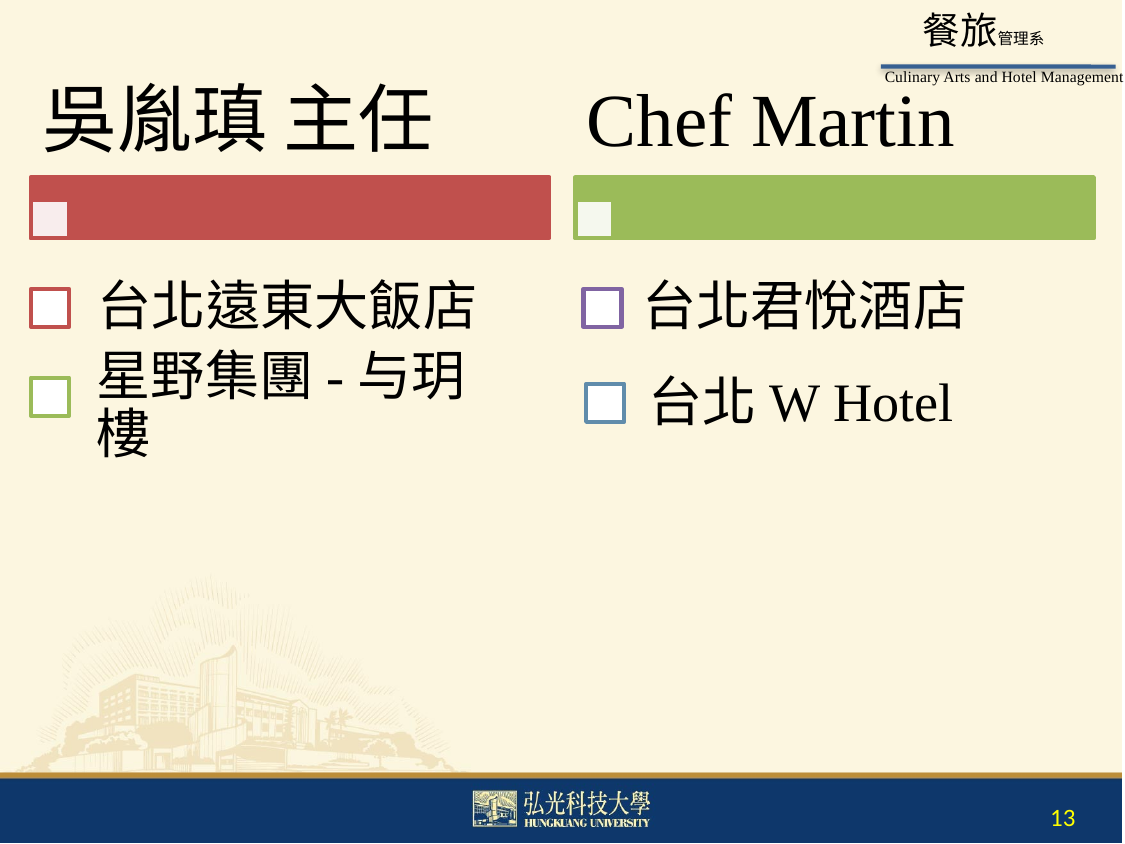

吳胤瑱 主任
台北遠東大飯店
星野集團-与玥樓
Chef Martin
台北君悅酒店
台北W Hotel

13